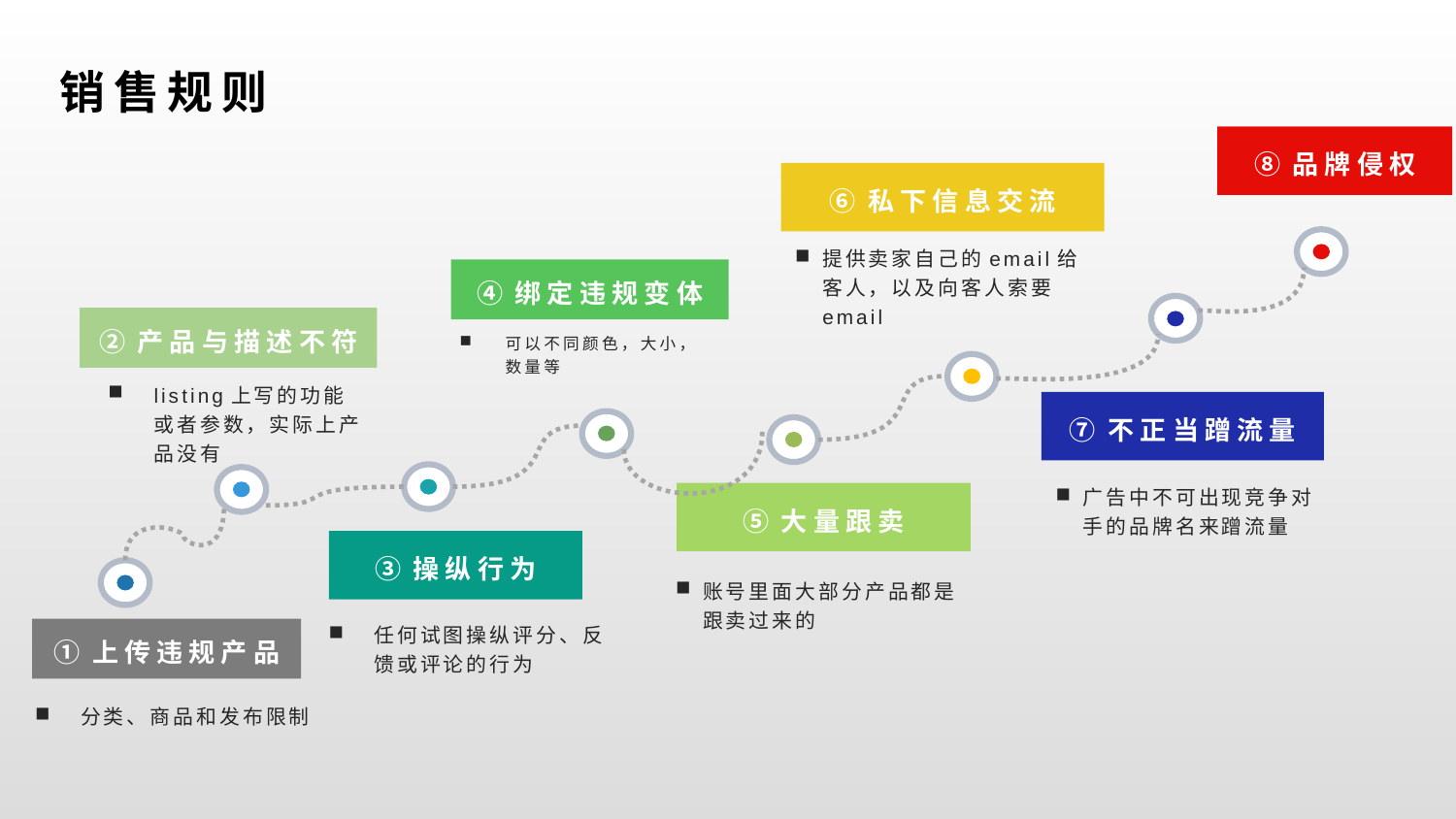

销售规则
⑧品牌侵权
⑥私下信息交流

提供卖家自己的email给客人，以及向客人索要email

④绑定违规变体

②产品与描述不符
可以不同颜色，大小，数量等

listing上写的功能或者参数，实际上产品没有
⑦不正当蹭流量

广告中不可出现竞争对手的品牌名来蹭流量

⑤大量跟卖
③操纵行为

账号里面大部分产品都是跟卖过来的

任何试图操纵评分、反馈或评论的行为
①上传违规产品
分类、商品和发布限制